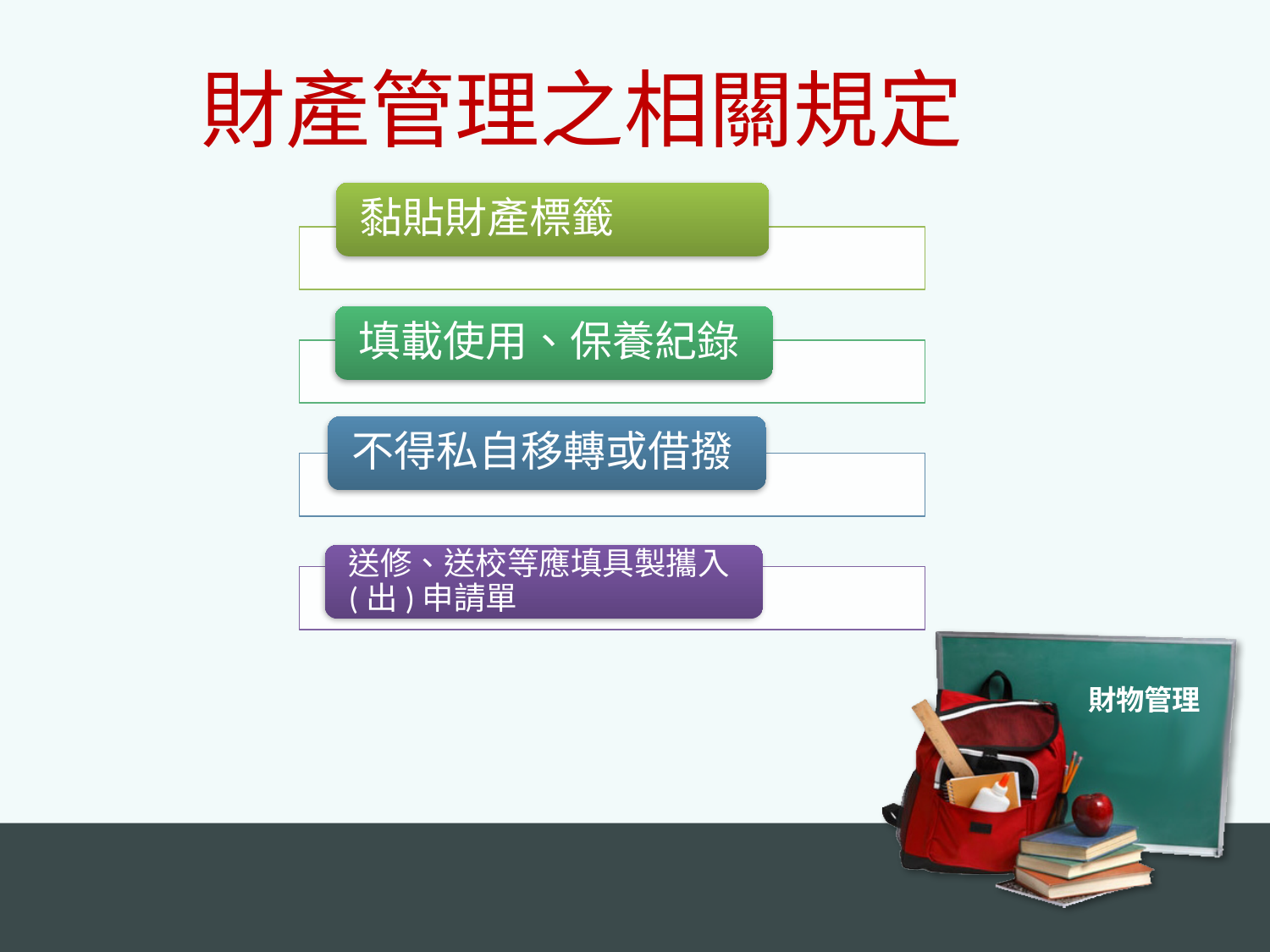

財產管理之相關規定
黏貼財產標籤
填載使用、保養紀錄
不得私自移轉或借撥
送修、送校等應填具製攜入(出)申請單
財物管理